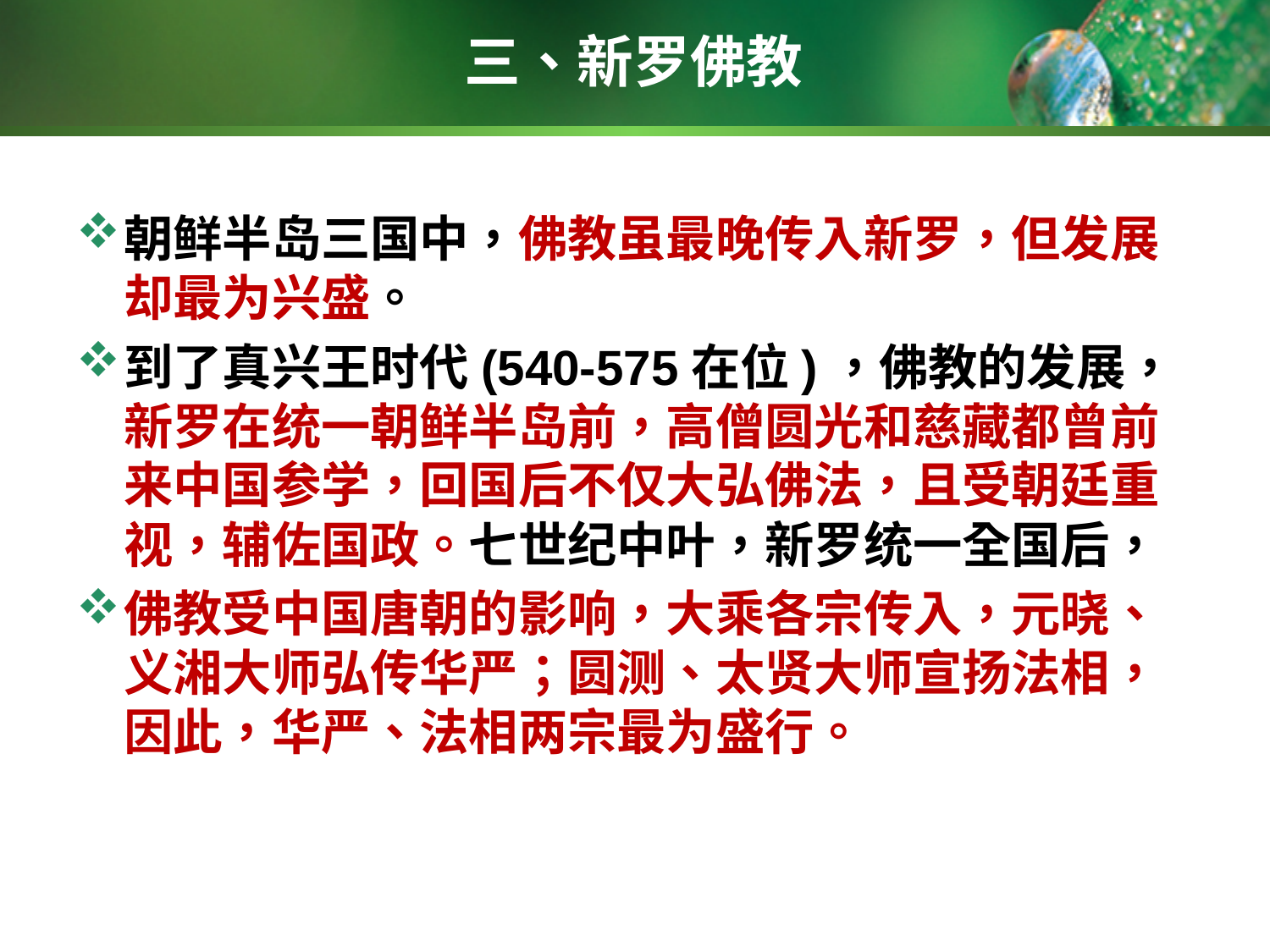

# 三、新罗佛教
朝鲜半岛三国中，佛教虽最晚传入新罗，但发展却最为兴盛。
到了真兴王时代(540-575在位)，佛教的发展，新罗在统一朝鲜半岛前，高僧圆光和慈藏都曾前来中国参学，回国后不仅大弘佛法，且受朝廷重视，辅佐国政。七世纪中叶，新罗统一全国后，
佛教受中国唐朝的影响，大乘各宗传入，元晓、义湘大师弘传华严；圆测、太贤大师宣扬法相，因此，华严、法相两宗最为盛行。